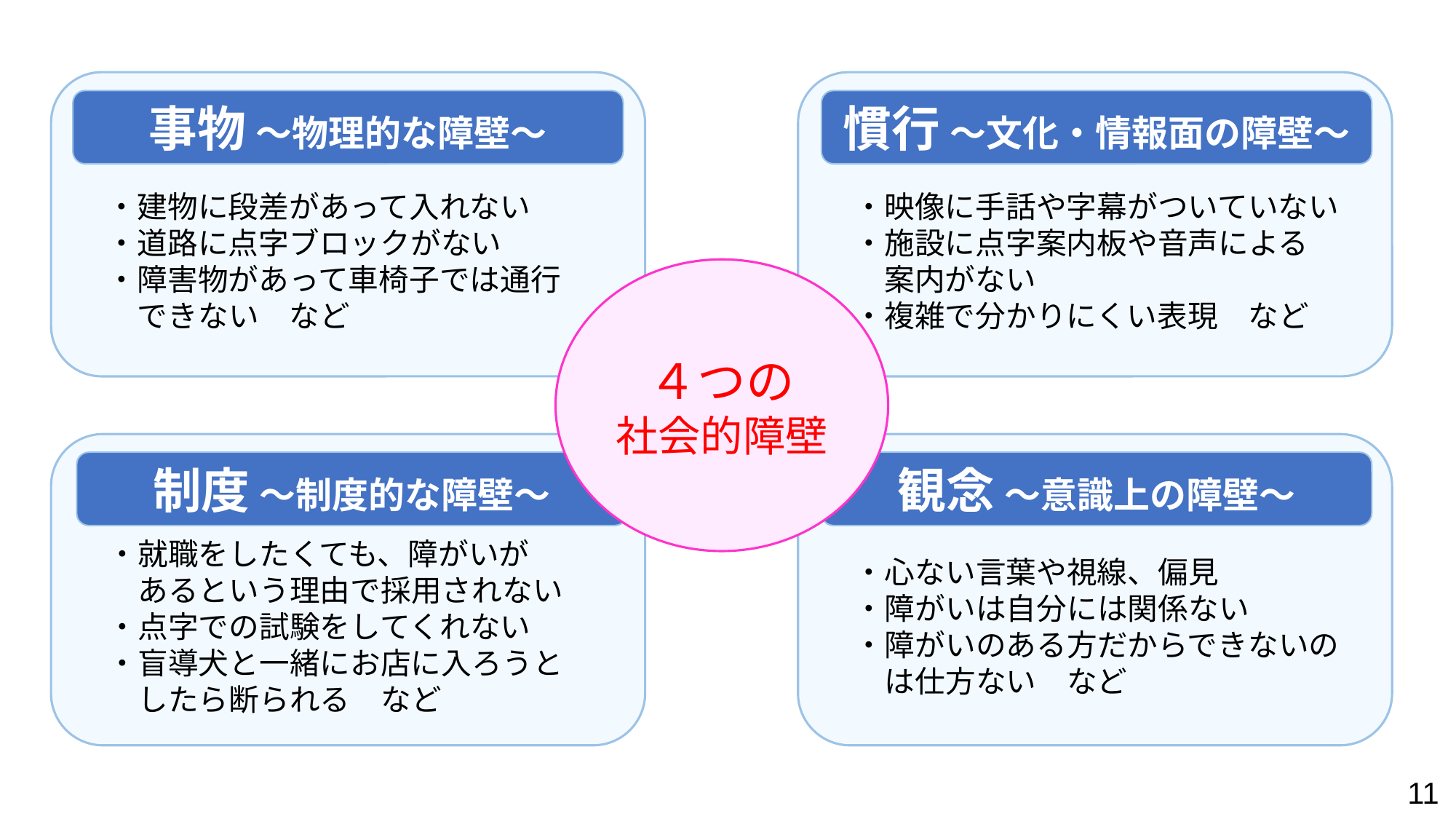

・建物に段差があって入れない
　・道路に点字ブロックがない
　・障害物があって車椅子では通行
　　できない　など

　・映像に手話や字幕がついていない
　・施設に点字案内板や音声による
　　案内がない
　・複雑で分かりにくい表現　など
事物 ～物理的な障壁～
慣行 ～文化・情報面の障壁～
４つの
社会的障壁

　・就職をしたくても、障がいが
　　あるという理由で採用されない
　・点字での試験をしてくれない
　・盲導犬と一緒にお店に入ろうと
　　したら断られる　など

　・心ない言葉や視線、偏見
　・障がいは自分には関係ない
　・障がいのある方だからできないの
　　は仕方ない　など
制度 ～制度的な障壁～
観念 ～意識上の障壁～
11